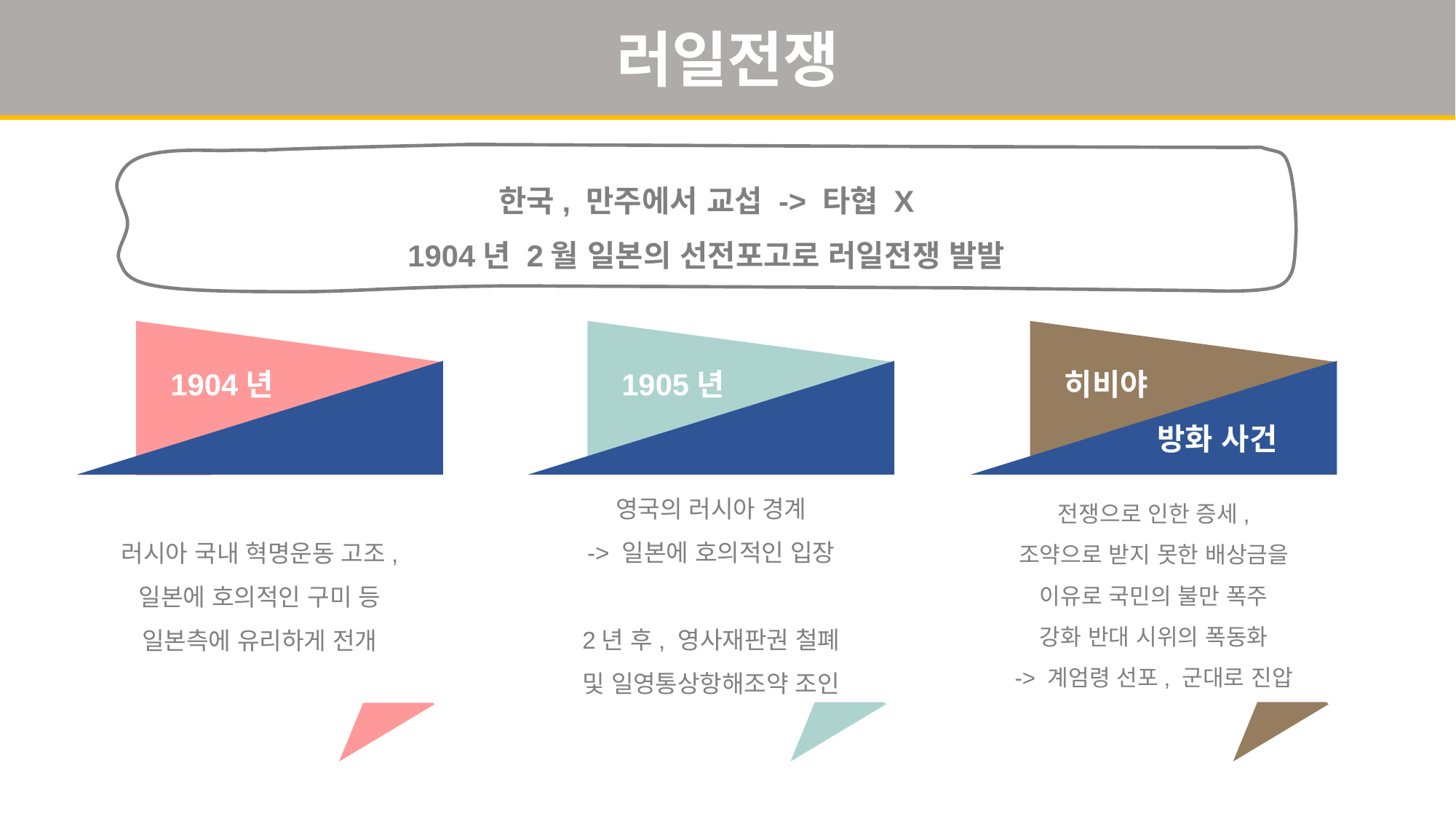

러일전쟁
한국, 만주에서 교섭 -> 타협 X
1904년 2월 일본의 선전포고로 러일전쟁 발발

1904년

러시아 국내 혁명운동 고조,
일본에 호의적인 구미 등
일본측에 유리하게 전개

1905년

영국의 러시아 경계
-> 일본에 호의적인 입장

2년 후, 영사재판권 철폐
및 일영통상항해조약 조인

히비야
          방화 사건

전쟁으로 인한 증세,
조약으로 받지 못한 배상금을
이유로 국민의 불만 폭주
강화 반대 시위의 폭동화
-> 계엄령 선포, 군대로 진압